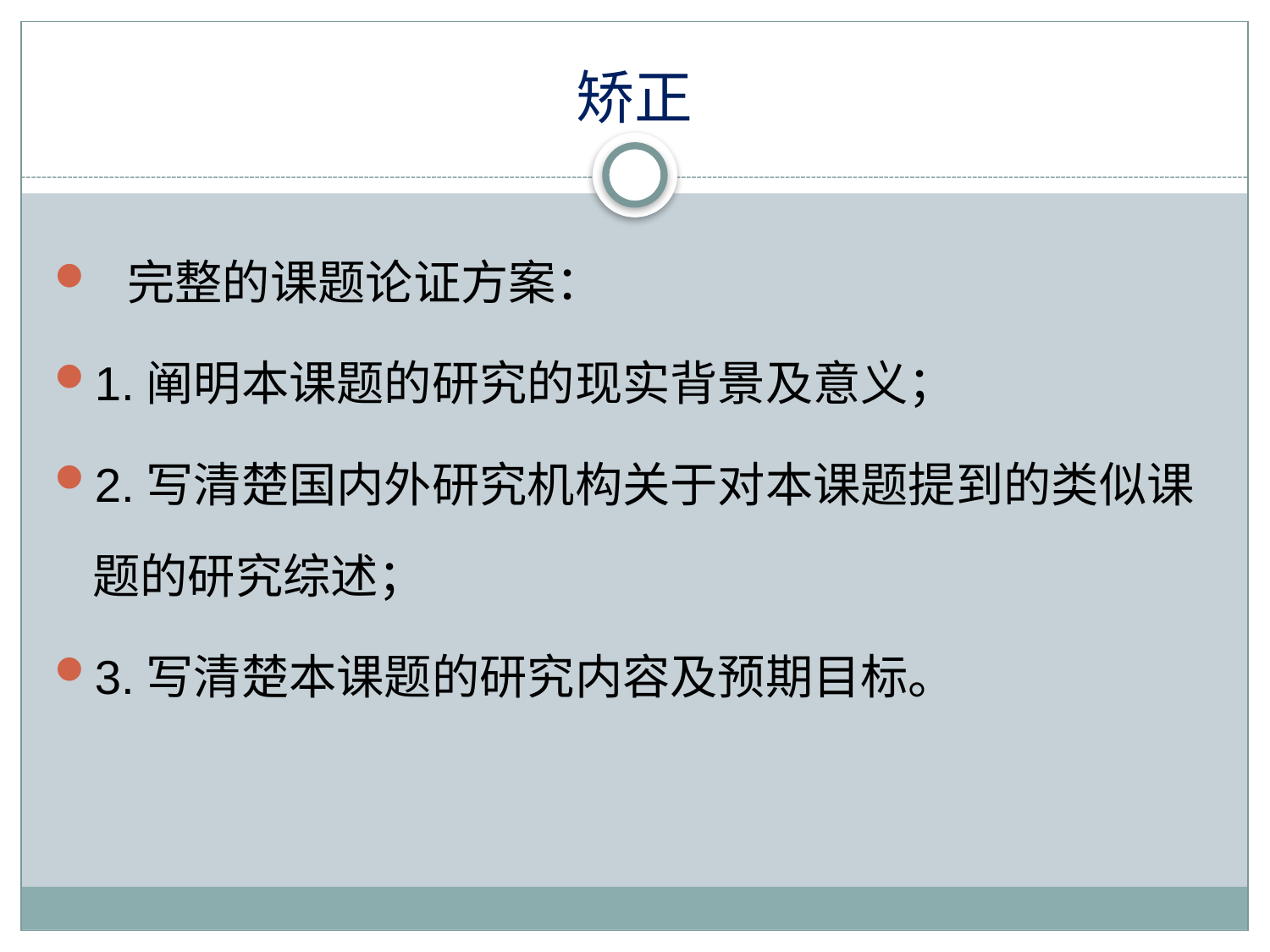

# 矫正
  完整的课题论证方案：
1.阐明本课题的研究的现实背景及意义；
2.写清楚国内外研究机构关于对本课题提到的类似课题的研究综述；
3.写清楚本课题的研究内容及预期目标。